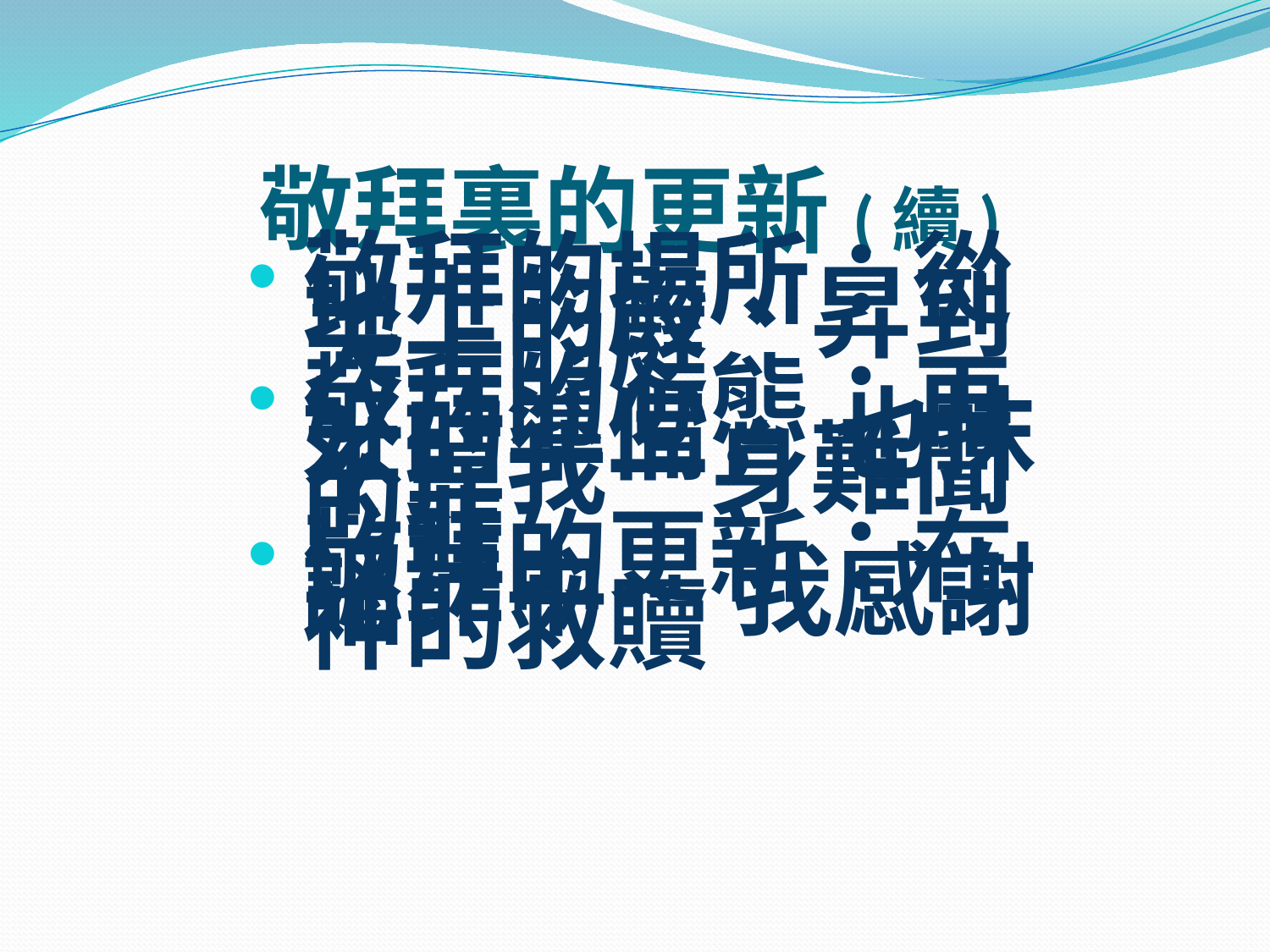

# 敬拜裏的更新(續)
敬拜的場所：從地上的殿、昇到天上的庭
敬拜的心態：再好的準備， 也抹不掉我一身難聞的罪
敬拜的更新：在認罪中、 我感謝神的救贖